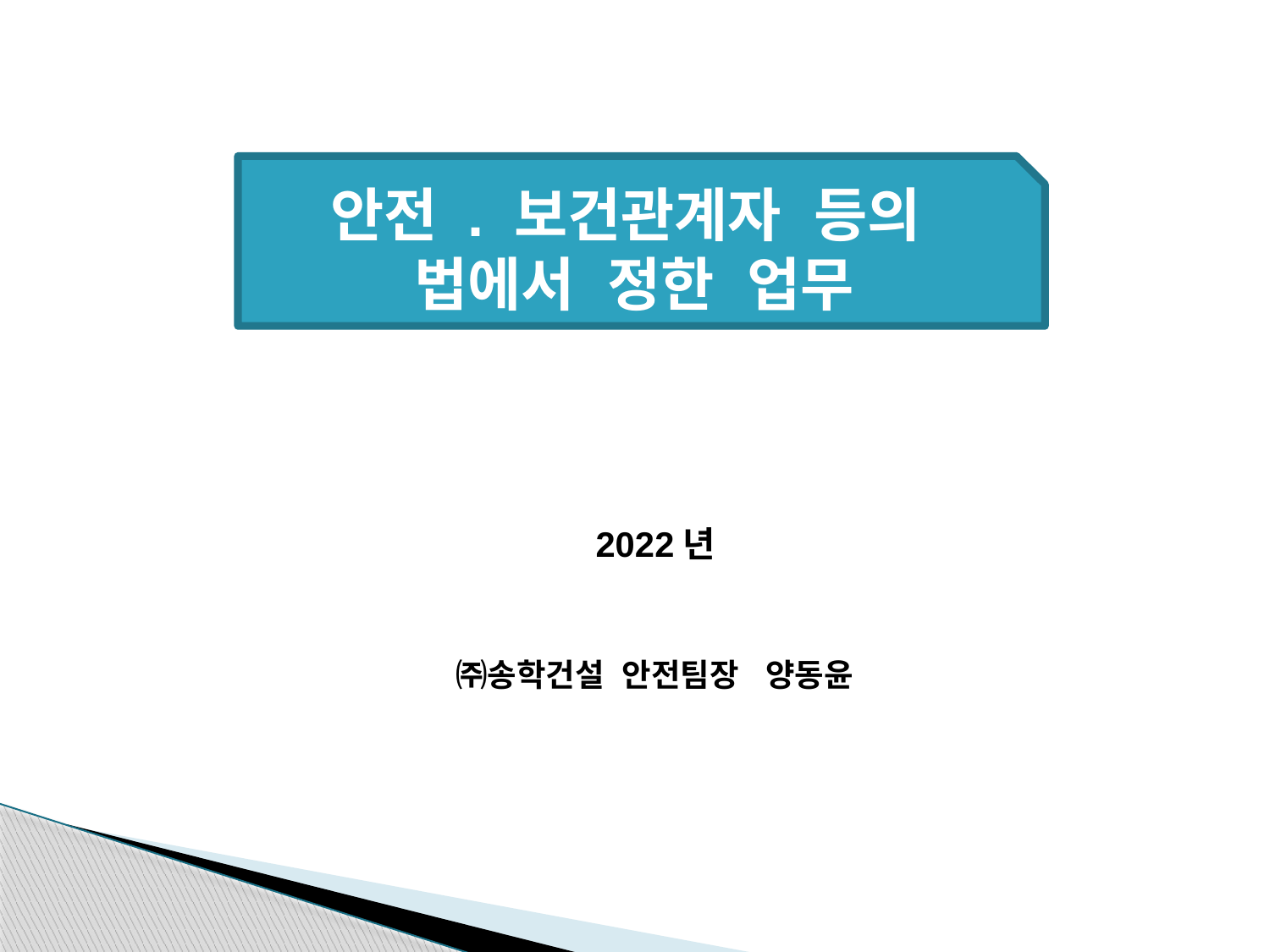

안전 . 보건관계자  등의
법에서  정한  업무
2022년
㈜송학건설  안전팀장   양동윤